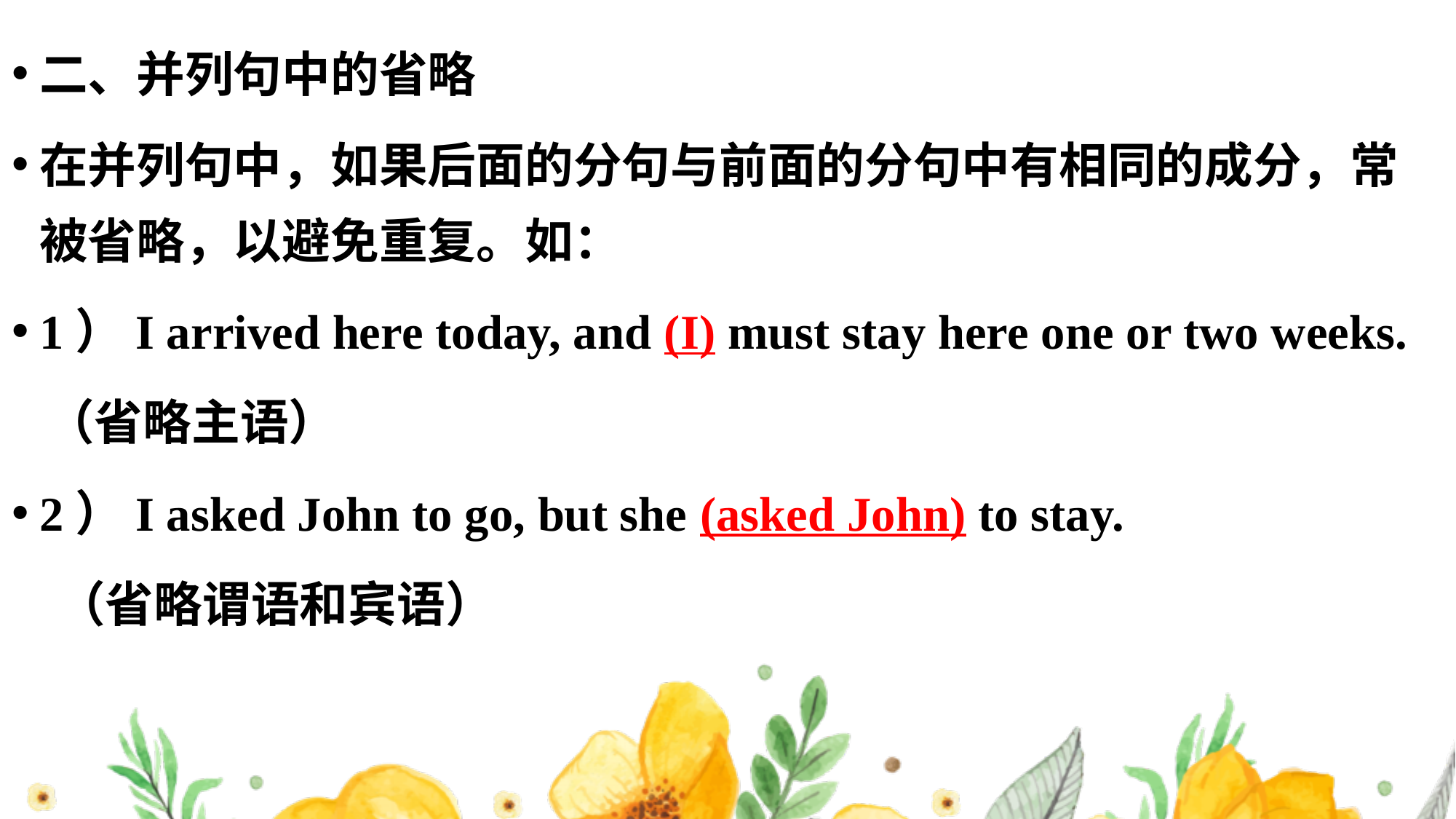

二、并列句中的省略
在并列句中，如果后面的分句与前面的分句中有相同的成分，常被省略，以避免重复。如：
1）I arrived here today, and (I) must stay here one or two weeks.
  （省略主语）
2）I asked John to go, but she (asked John) to stay.
   （省略谓语和宾语）